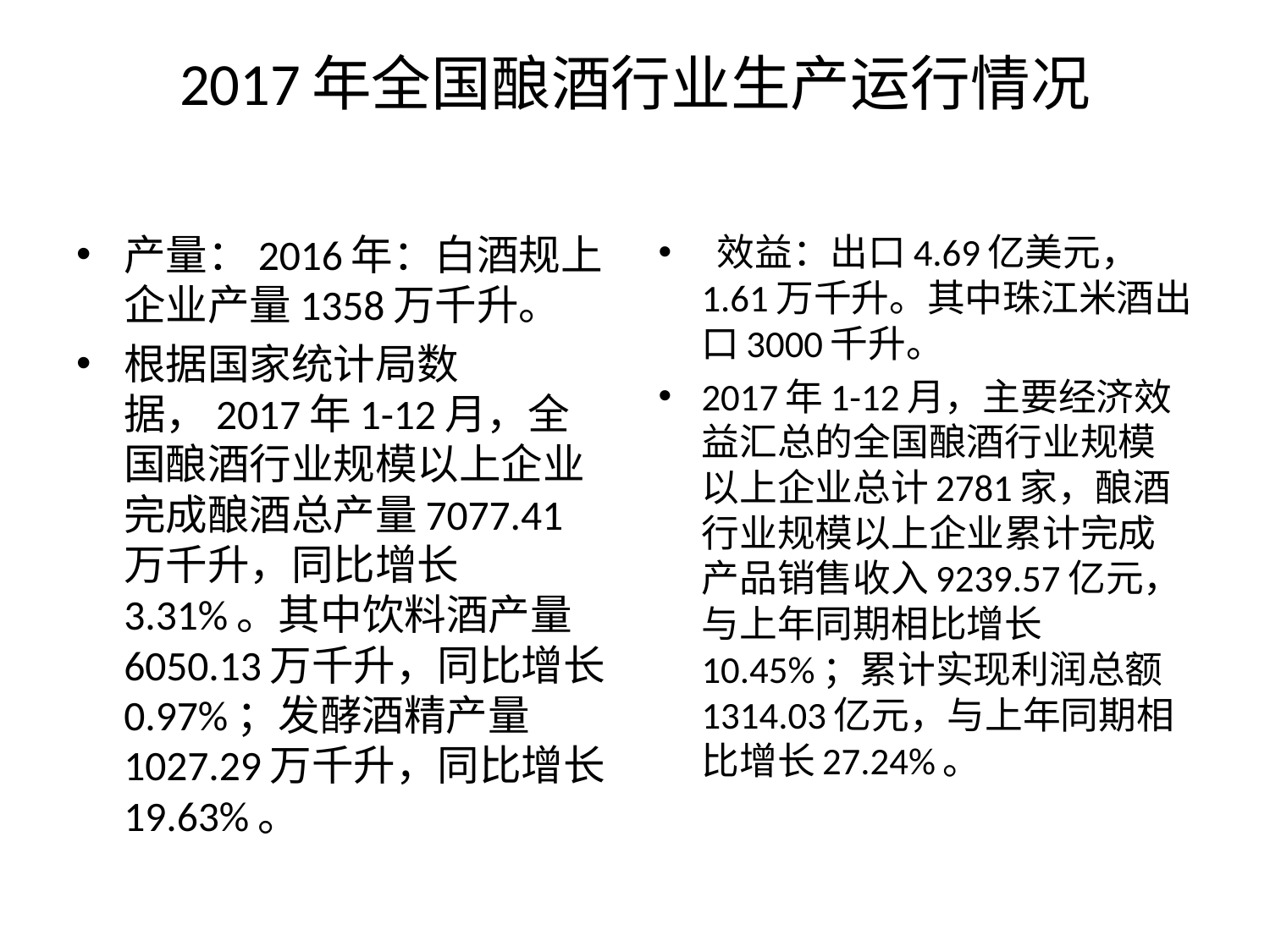

# 2017年全国酿酒行业生产运行情况
产量：2016年：白酒规上企业产量1358万千升。
根据国家统计局数据，2017年1-12月，全国酿酒行业规模以上企业完成酿酒总产量7077.41万千升，同比增长3.31%。其中饮料酒产量6050.13万千升，同比增长0.97%；发酵酒精产量1027.29万千升，同比增长19.63%。

 效益：出口4.69亿美元， 1.61万千升。其中珠江米酒出口3000千升。
2017年1-12月，主要经济效益汇总的全国酿酒行业规模以上企业总计2781家，酿酒行业规模以上企业累计完成产品销售收入9239.57亿元，与上年同期相比增长10.45%；累计实现利润总额1314.03亿元，与上年同期相比增长27.24%。